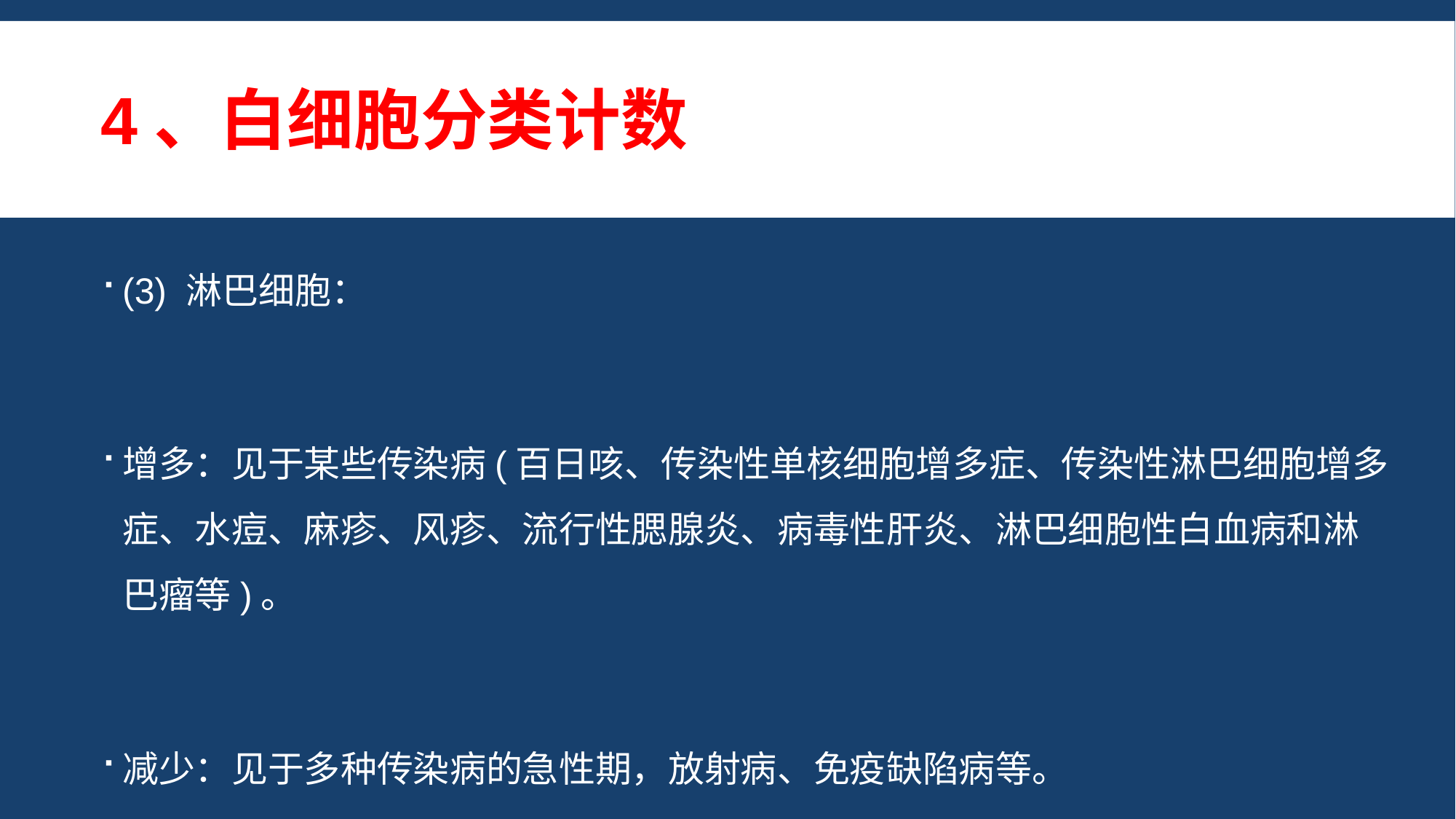

# 4、白细胞分类计数
(3) 淋巴细胞：

增多：见于某些传染病(百日咳、传染性单核细胞增多症、传染性淋巴细胞增多症、水痘、麻疹、风疹、流行性腮腺炎、病毒性肝炎、淋巴细胞性白血病和淋巴瘤等)。

减少：见于多种传染病的急性期，放射病、免疫缺陷病等。